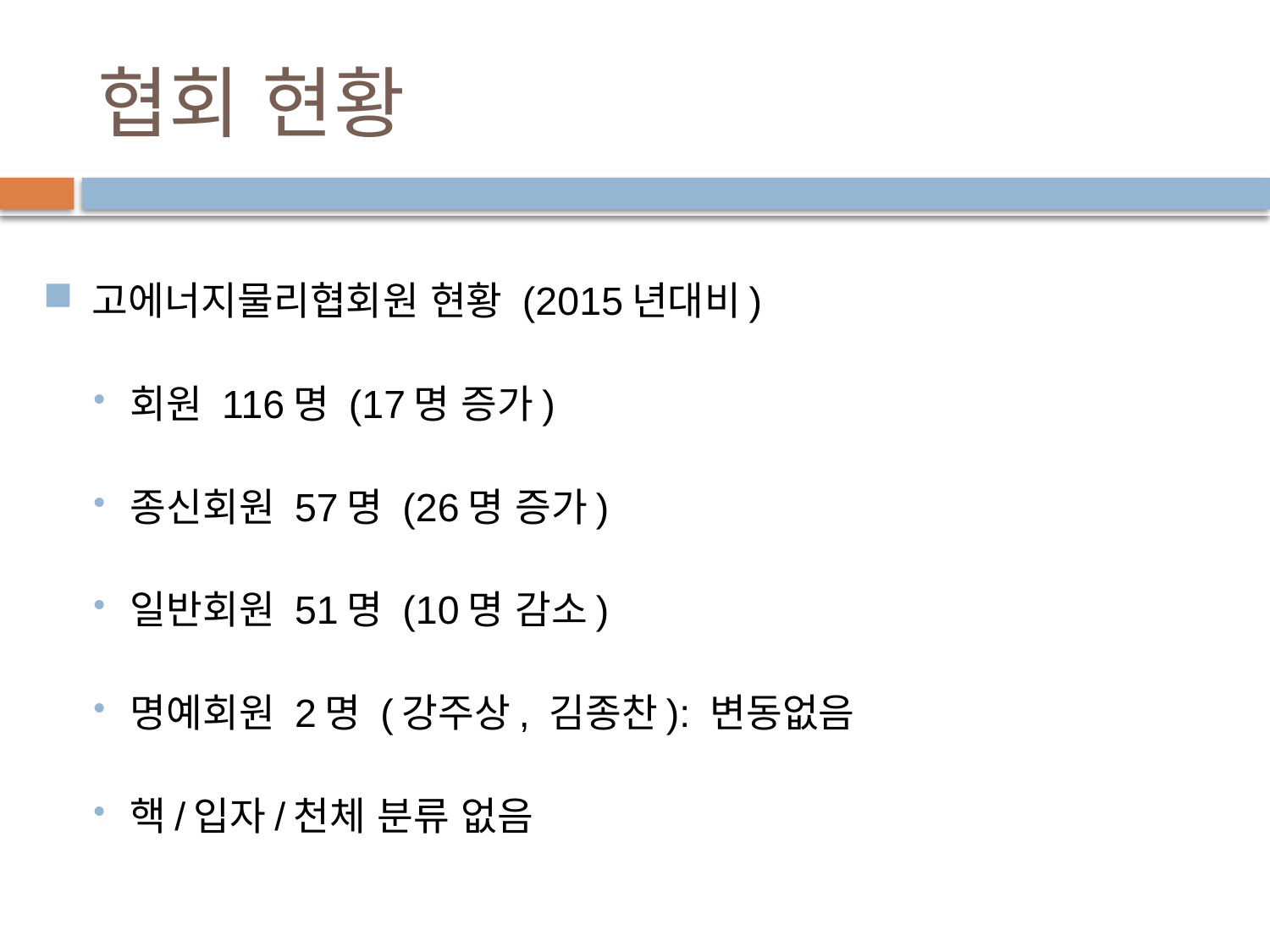

# 협회 현황
고에너지물리협회원 현황 (2015년대비)
회원 116명 (17명 증가)
종신회원 57명 (26명 증가)
일반회원 51명 (10명 감소)
명예회원 2명 (강주상, 김종찬): 변동없음
핵/입자/천체 분류 없음